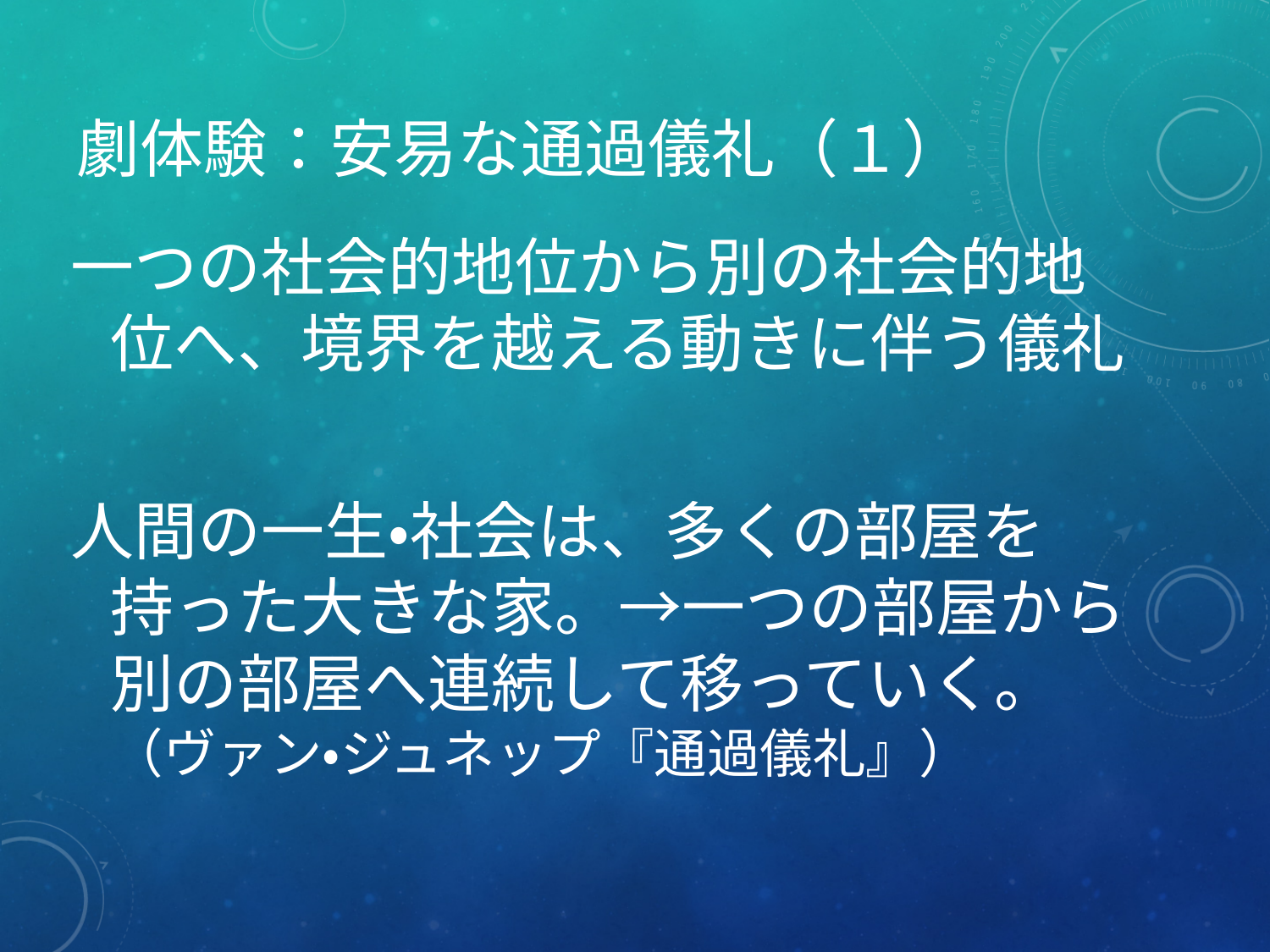

# 劇体験：安易な通過儀礼（１）
一つの社会的地位から別の社会的地位へ、境界を越える動きに伴う儀礼

人間の一生・社会は、多くの部屋を持った大きな家。→一つの部屋から別の部屋へ連続して移っていく。（ヴァン・ジュネップ『通過儀礼』）